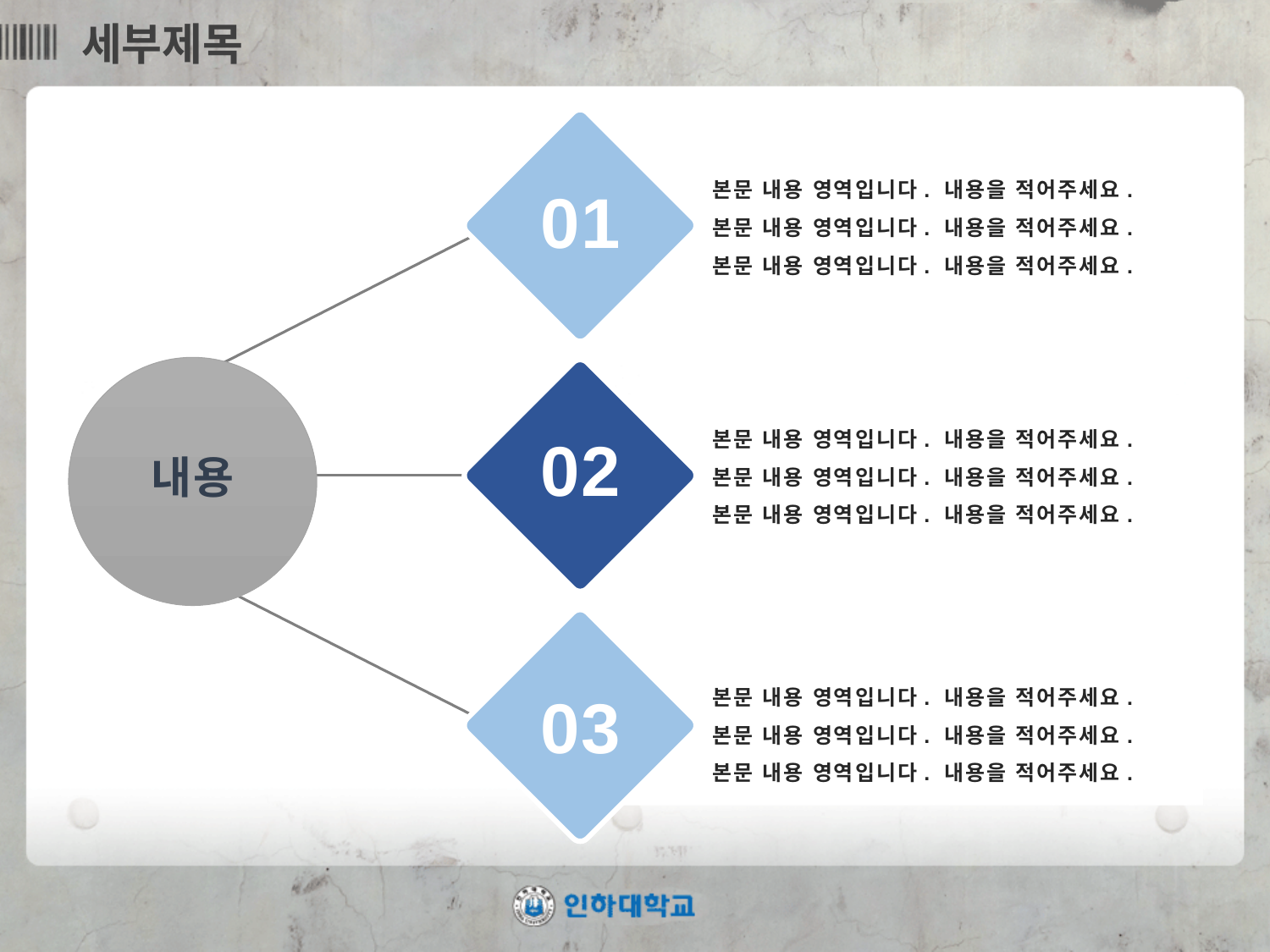

# 세부제목

본문 내용 영역입니다. 내용을 적어주세요.
본문 내용 영역입니다. 내용을 적어주세요.
본문 내용 영역입니다. 내용을 적어주세요.
01

본문 내용 영역입니다. 내용을 적어주세요.
본문 내용 영역입니다. 내용을 적어주세요.
본문 내용 영역입니다. 내용을 적어주세요.
02
내용

본문 내용 영역입니다. 내용을 적어주세요.
본문 내용 영역입니다. 내용을 적어주세요.
본문 내용 영역입니다. 내용을 적어주세요.
03